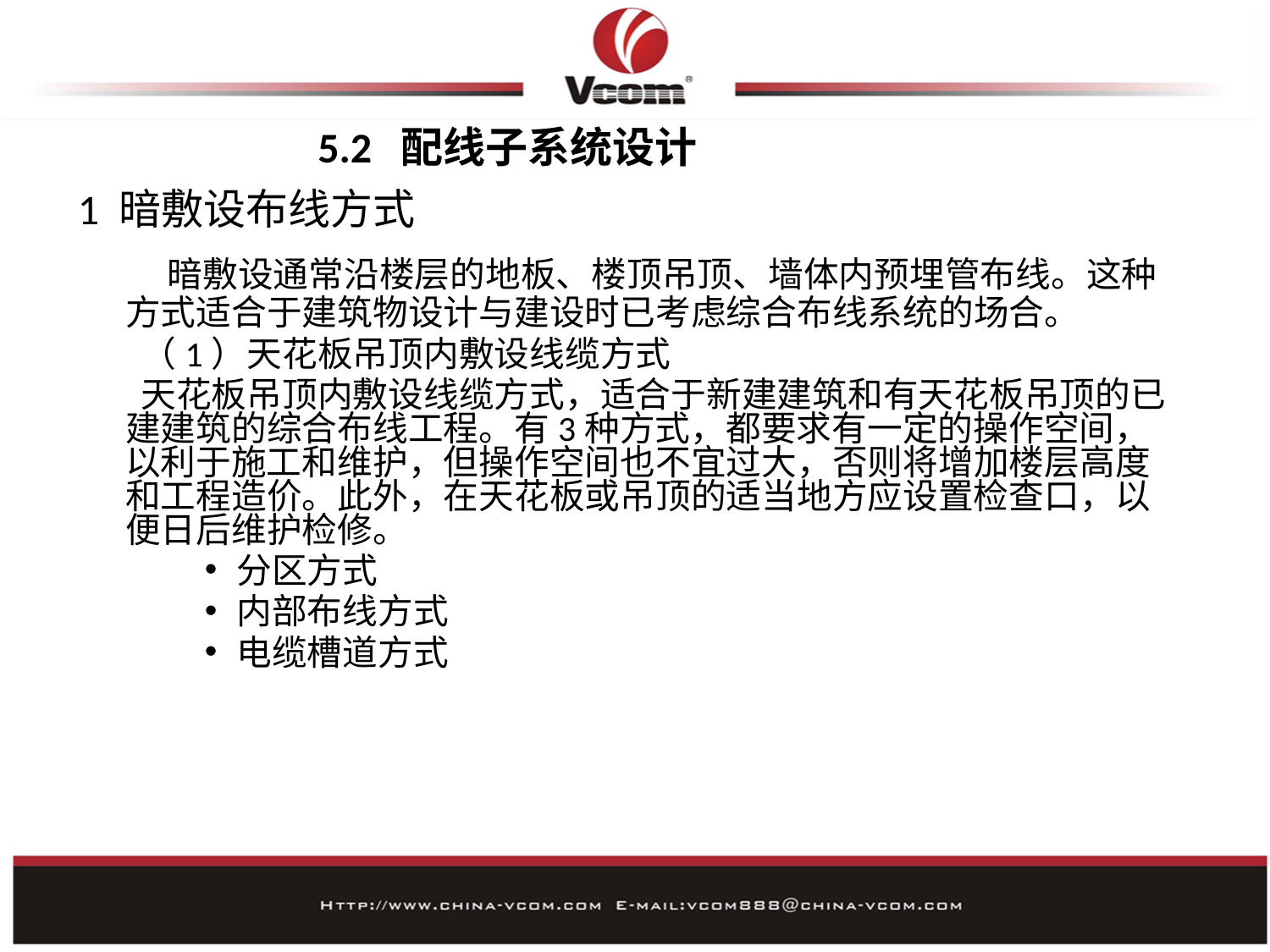

# 5.2  配线子系统设计
1 暗敷设布线方式
      暗敷设通常沿楼层的地板、楼顶吊顶、墙体内预埋管布线。这种方式适合于建筑物设计与建设时已考虑综合布线系统的场合。
（1）天花板吊顶内敷设线缆方式
       天花板吊顶内敷设线缆方式，适合于新建建筑和有天花板吊顶的已建建筑的综合布线工程。有3种方式，都要求有一定的操作空间，以利于施工和维护，但操作空间也不宜过大，否则将增加楼层高度和工程造价。此外，在天花板或吊顶的适当地方应设置检查口，以便日后维护检修。
分区方式
内部布线方式
电缆槽道方式